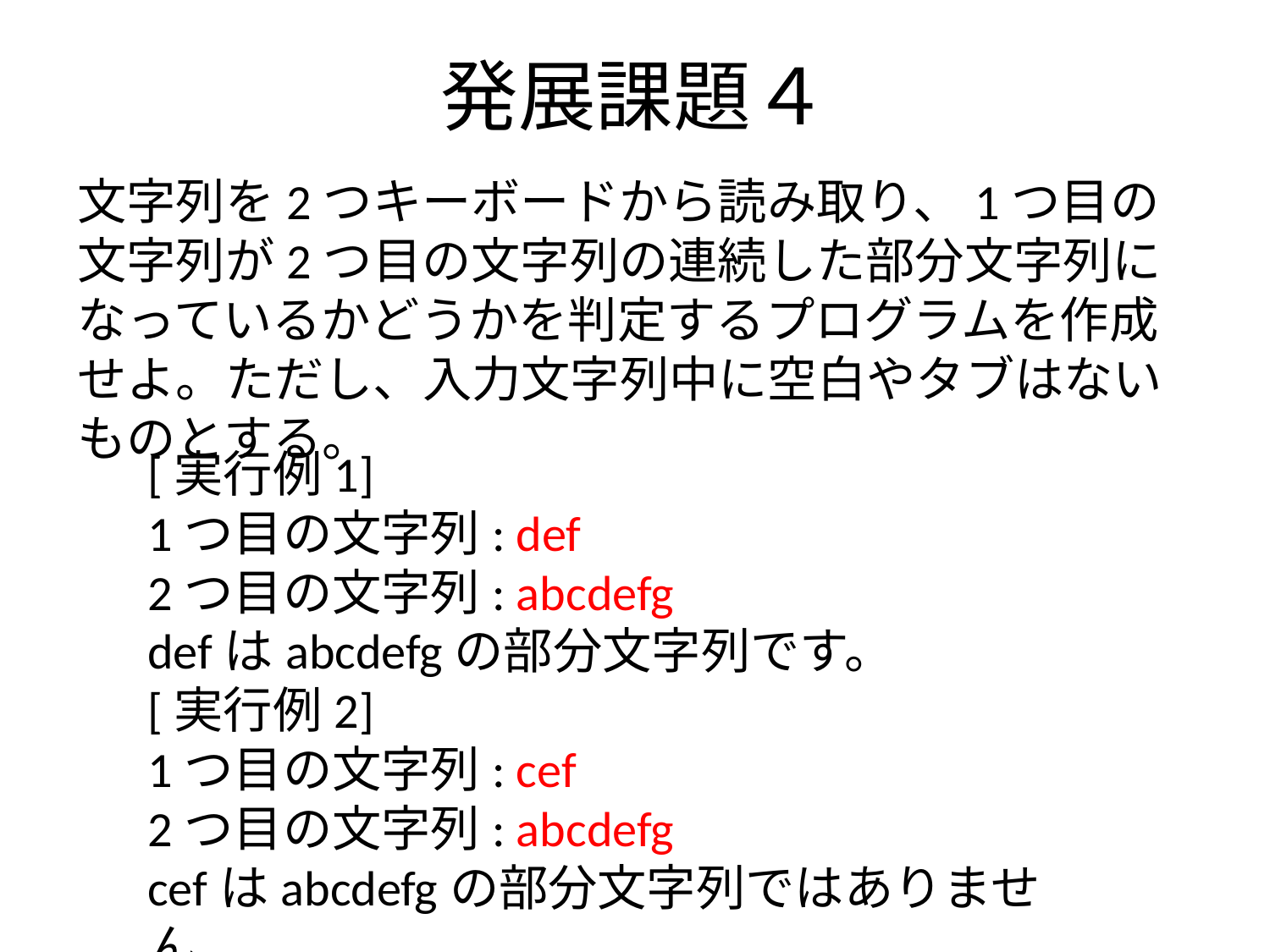

# 発展課題４
文字列を2つキーボードから読み取り、1つ目の文字列が2つ目の文字列の連続した部分文字列になっているかどうかを判定するプログラムを作成せよ。ただし、入力文字列中に空白やタブはないものとする。
[実行例1]
1つ目の文字列: def
2つ目の文字列: abcdefg
defはabcdefgの部分文字列です。
[実行例2]
1つ目の文字列: cef
2つ目の文字列: abcdefg
cefはabcdefgの部分文字列ではありません。